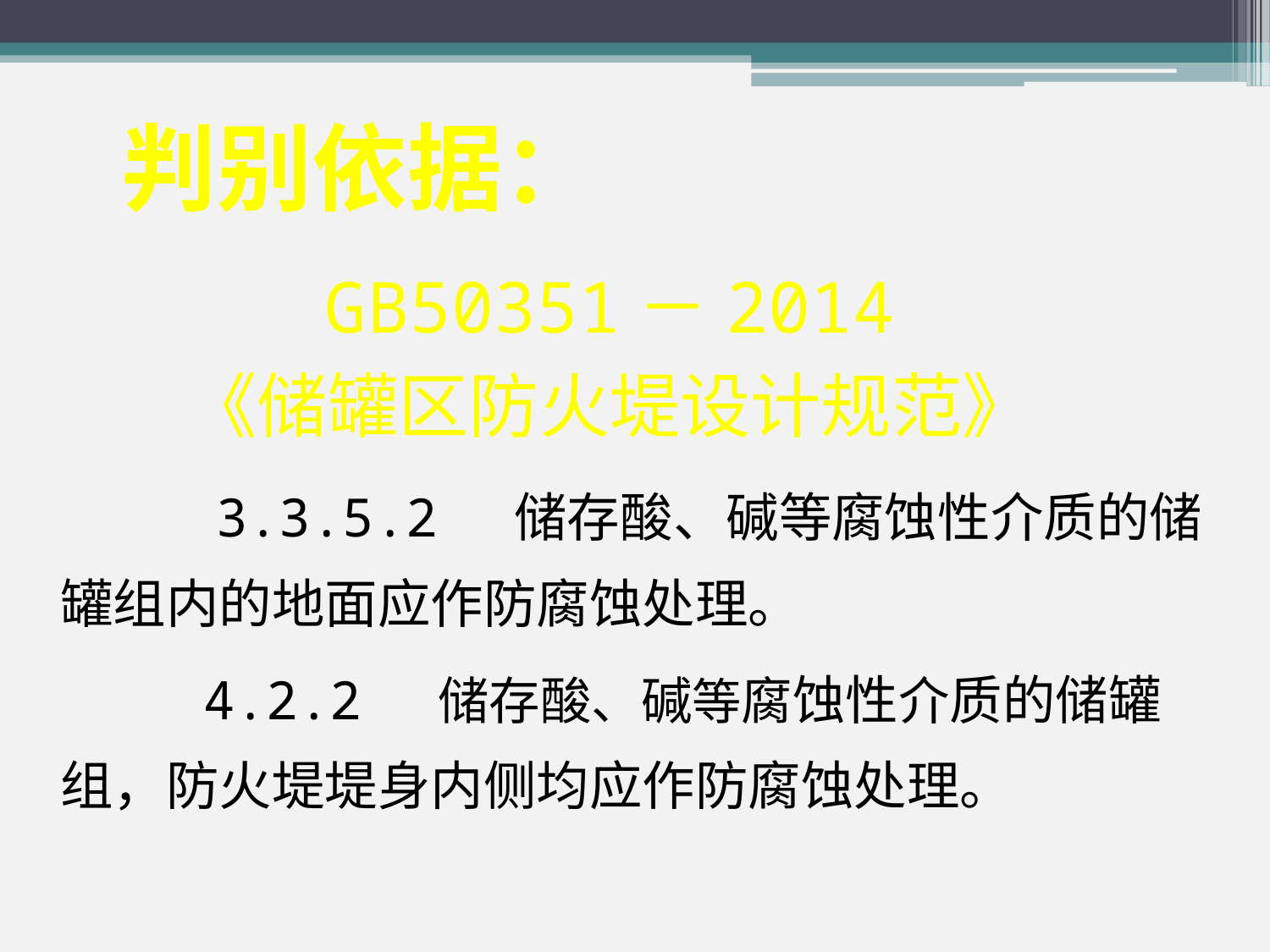

判别依据：
GB50351－2014
《储罐区防火堤设计规范》
      3.3.5.2  储存酸、碱等腐蚀性介质的储罐组内的地面应作防腐蚀处理。
      4.2.2  储存酸、碱等腐蚀性介质的储罐组，防火堤堤身内侧均应作防腐蚀处理。